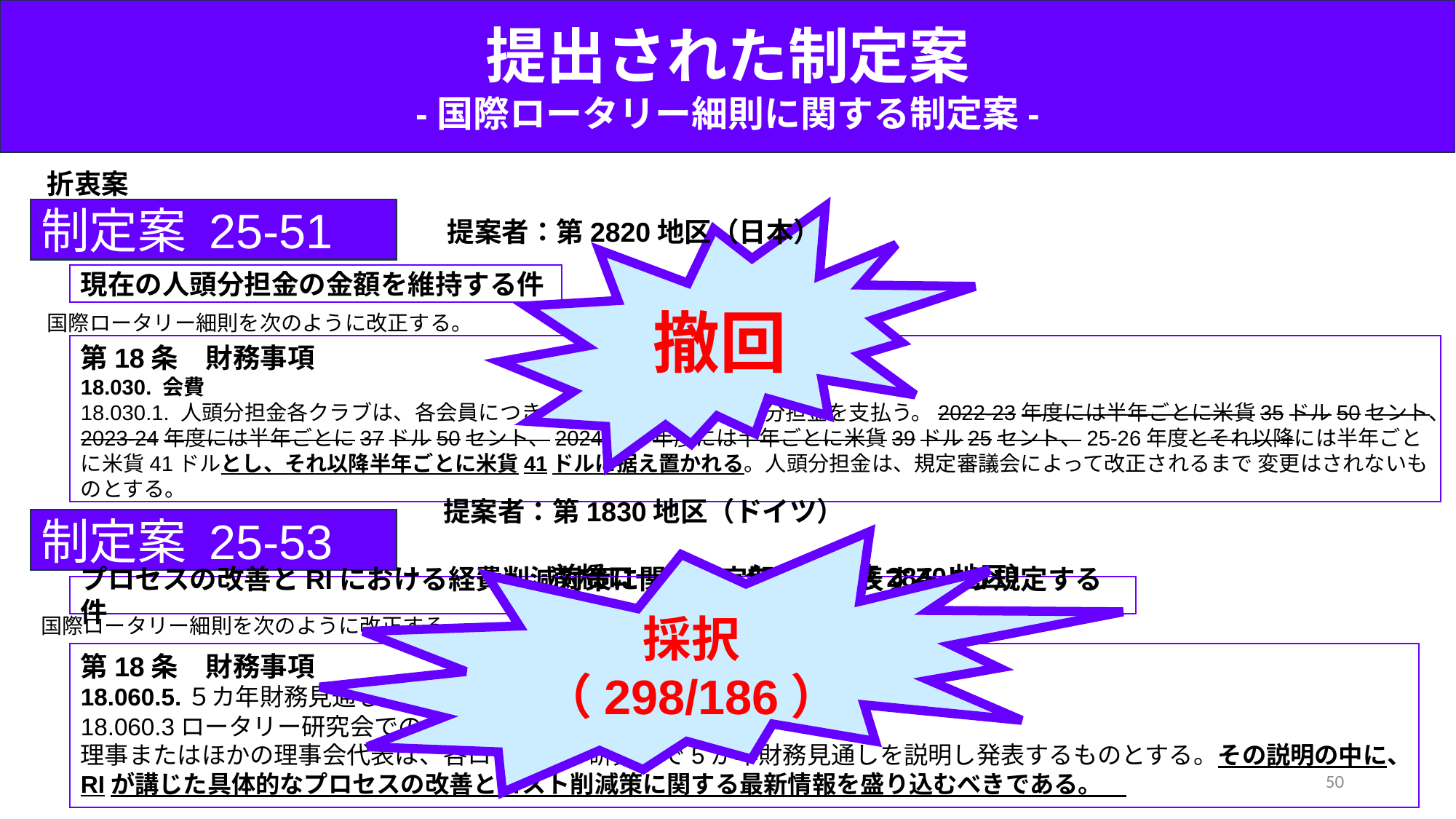

提出された制定案
-国際ロータリー細則に関する制定案-
折衷案
制定案 25-51
提案者：第2820地区（日本）
撤回
現在の人頭分担金の金額を維持する件
国際ロータリー細則を次のように改正する。
第18条　財務事項
18.030. 会費
18.030.1. 人頭分担金各クラブは、各会員につき、次のようにRIに人頭分担金を支払う。2022-23年度には半年ごとに米貨35ドル50セント、
2023-24年度には半年ごとに37ドル50セント、2024—25年度には半年ごとに米貨39ドル25セント、25-26年度とそれ以降には半年ごとに米貨41ドルとし、それ以降半年ごとに米貨41ドルに据え置かれる。人頭分担金は、規定審議会によって改正されるまで 変更はされないものとする。
制定案 25-53
提案者：第1830地区（ドイツ）
　　　　前橋ロータリークラブ（第2840地区）
採択
（298/186）
プロセスの改善とRIにおける経費削減対策に関して定期的に発表するよう規定する件
国際ロータリー細則を次のように改正する。
第18条　財務事項
18.060.5.５カ年財務見通し
18.060.3ロータリー研究会での5か年財務見通しの説明発表
理事またはほかの理事会代表は、各ロータリー研究会で5か年財務見通しを説明し発表するものとする。その説明の中に、
RIが講じた具体的なプロセスの改善とコスト削減策に関する最新情報を盛り込むべきである。

50